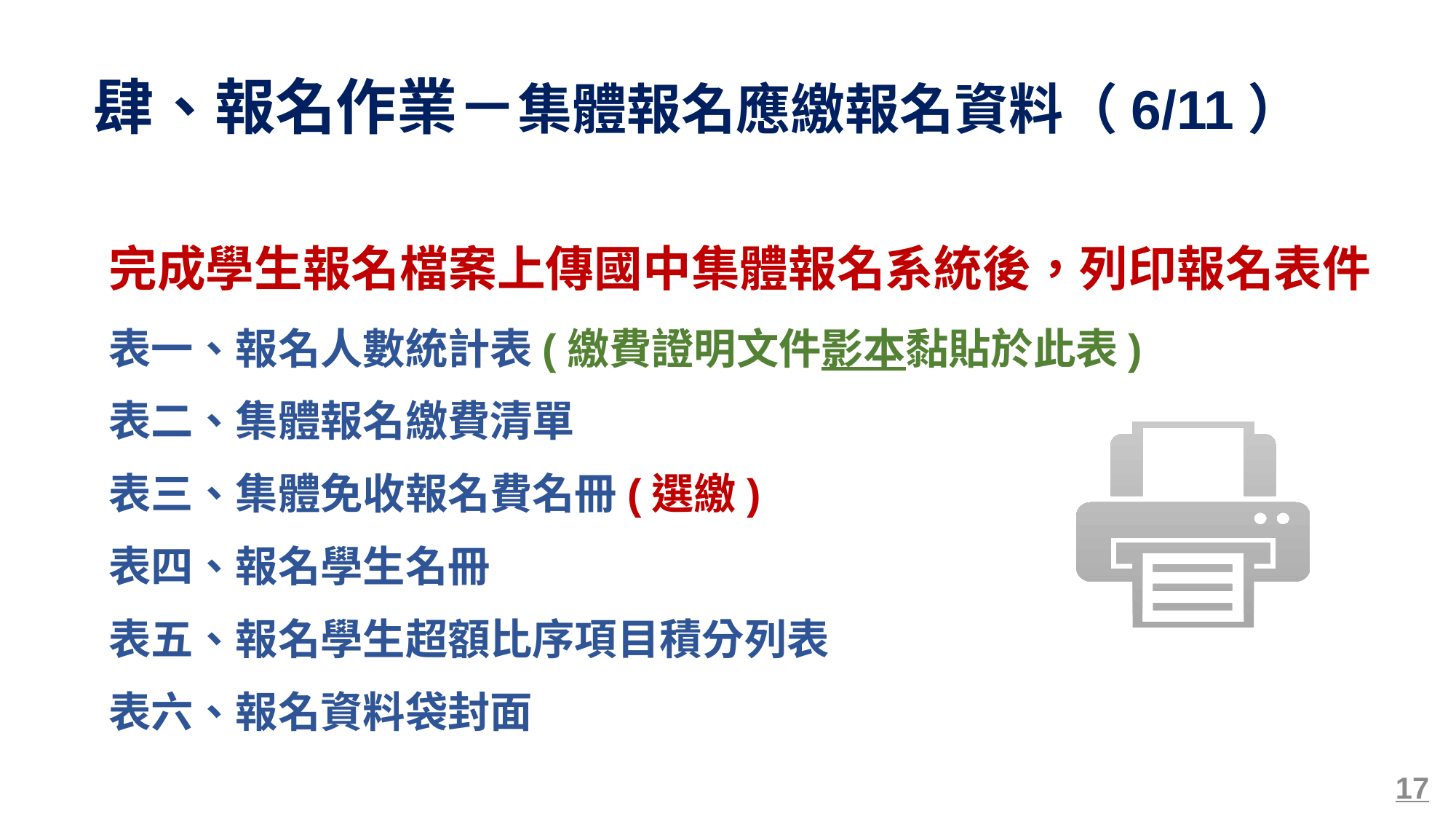

# 肆、報名作業－集體報名應繳報名資料（6/11）
完成學生報名檔案上傳國中集體報名系統後，列印報名表件
表一、報名人數統計表(繳費證明文件影本黏貼於此表)
表二、集體報名繳費清單
表三、集體免收報名費名冊(選繳)
表四、報名學生名冊
表五、報名學生超額比序項目積分列表
表六、報名資料袋封面

17